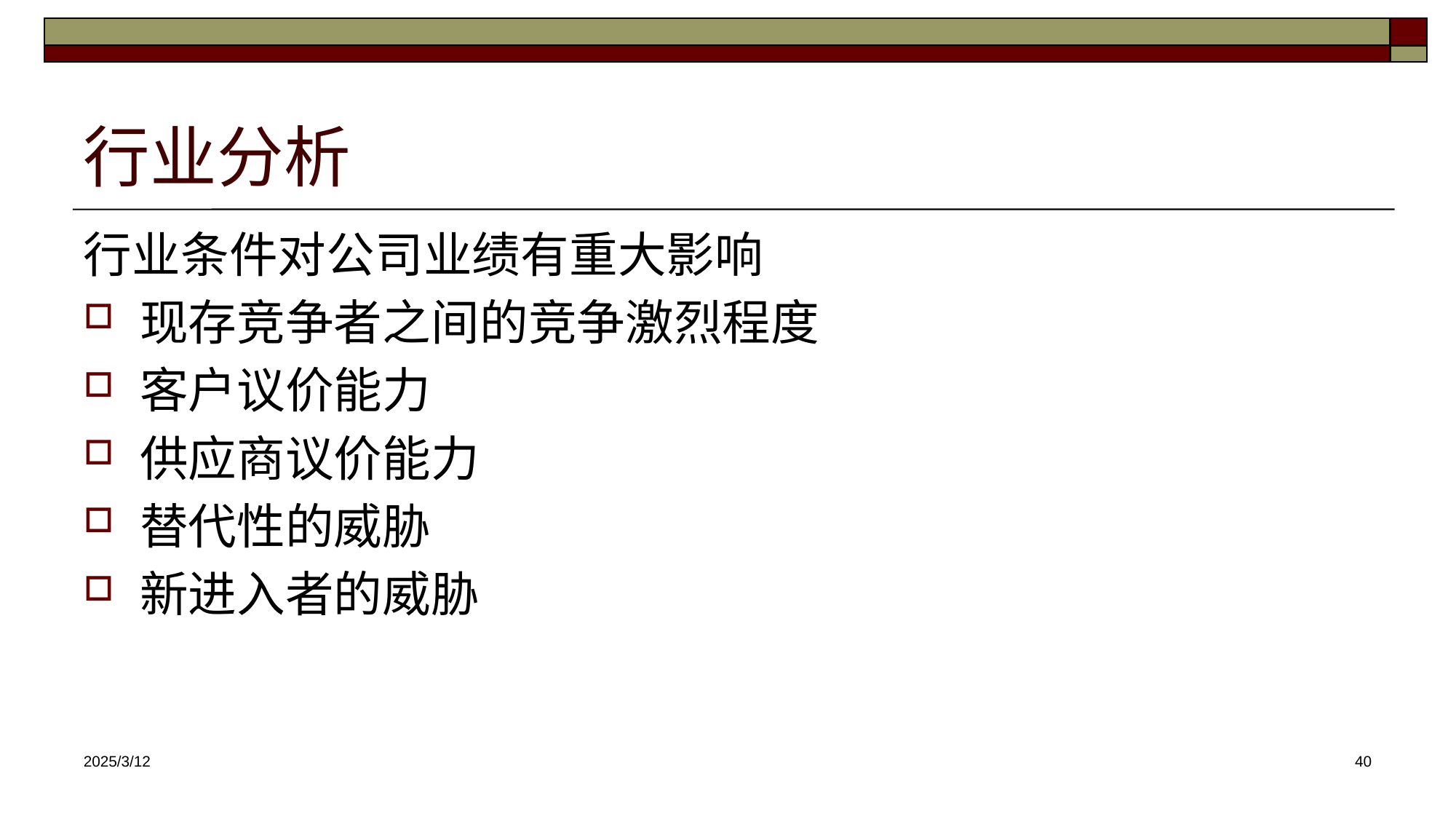

# 行业分析
行业条件对公司业绩有重大影响
现存竞争者之间的竞争激烈程度
客户议价能力
供应商议价能力
替代性的威胁
新进入者的威胁
2025/3/12
40